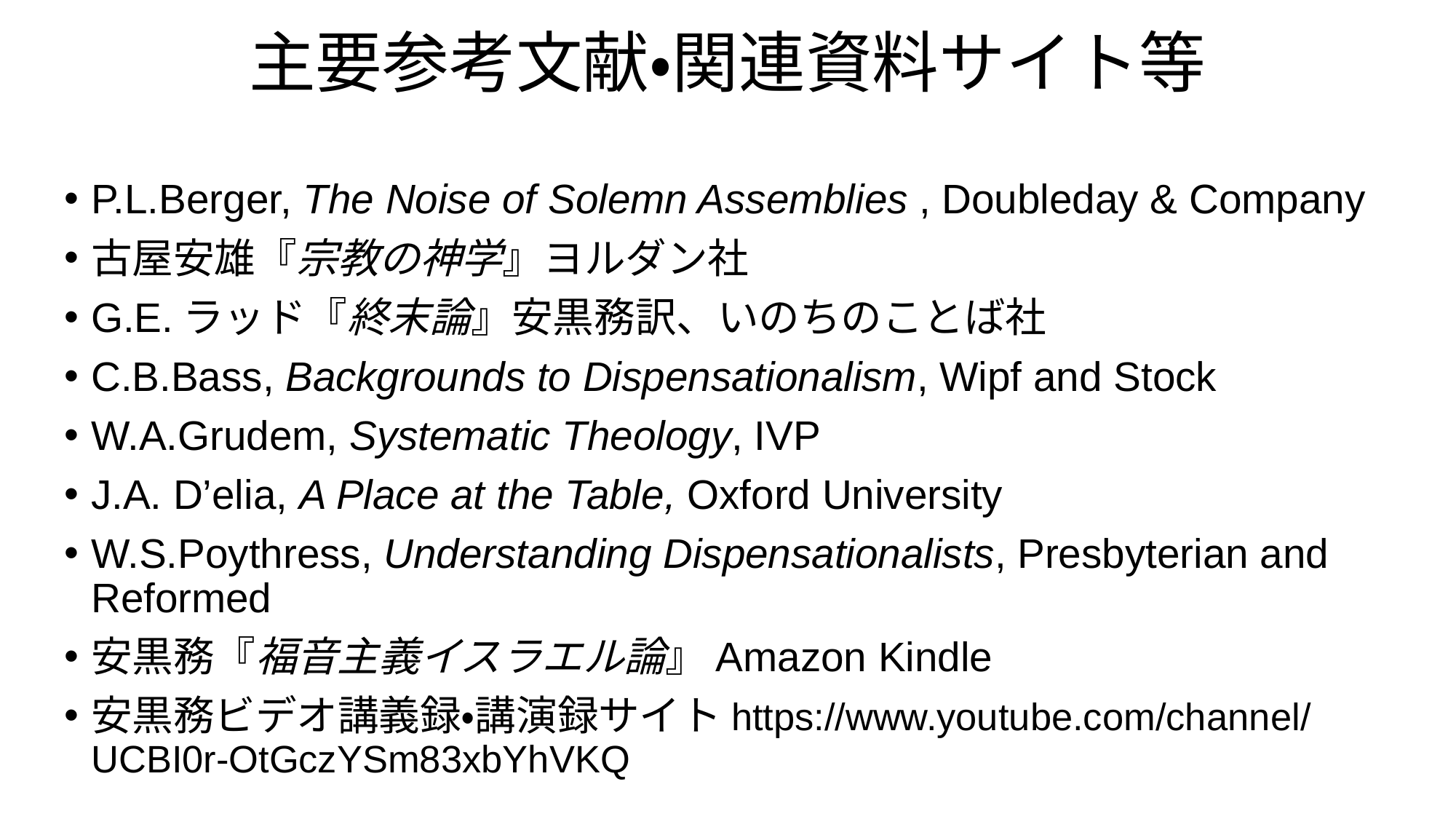

# 主要参考文献・関連資料サイト等
P.L.Berger, The Noise of Solemn Assemblies , Doubleday & Company
古屋安雄『宗教の神学』ヨルダン社
G.E.ラッド『終末論』安黒務訳、いのちのことば社
C.B.Bass, Backgrounds to Dispensationalism, Wipf and Stock
W.A.Grudem, Systematic Theology, IVP
J.A. D’elia, A Place at the Table, Oxford University
W.S.Poythress, Understanding Dispensationalists, Presbyterian and Reformed
安黒務『福音主義イスラエル論』Amazon Kindle
安黒務ビデオ講義録・講演録サイトhttps://www.youtube.com/channel/UCBI0r-OtGczYSm83xbYhVKQ